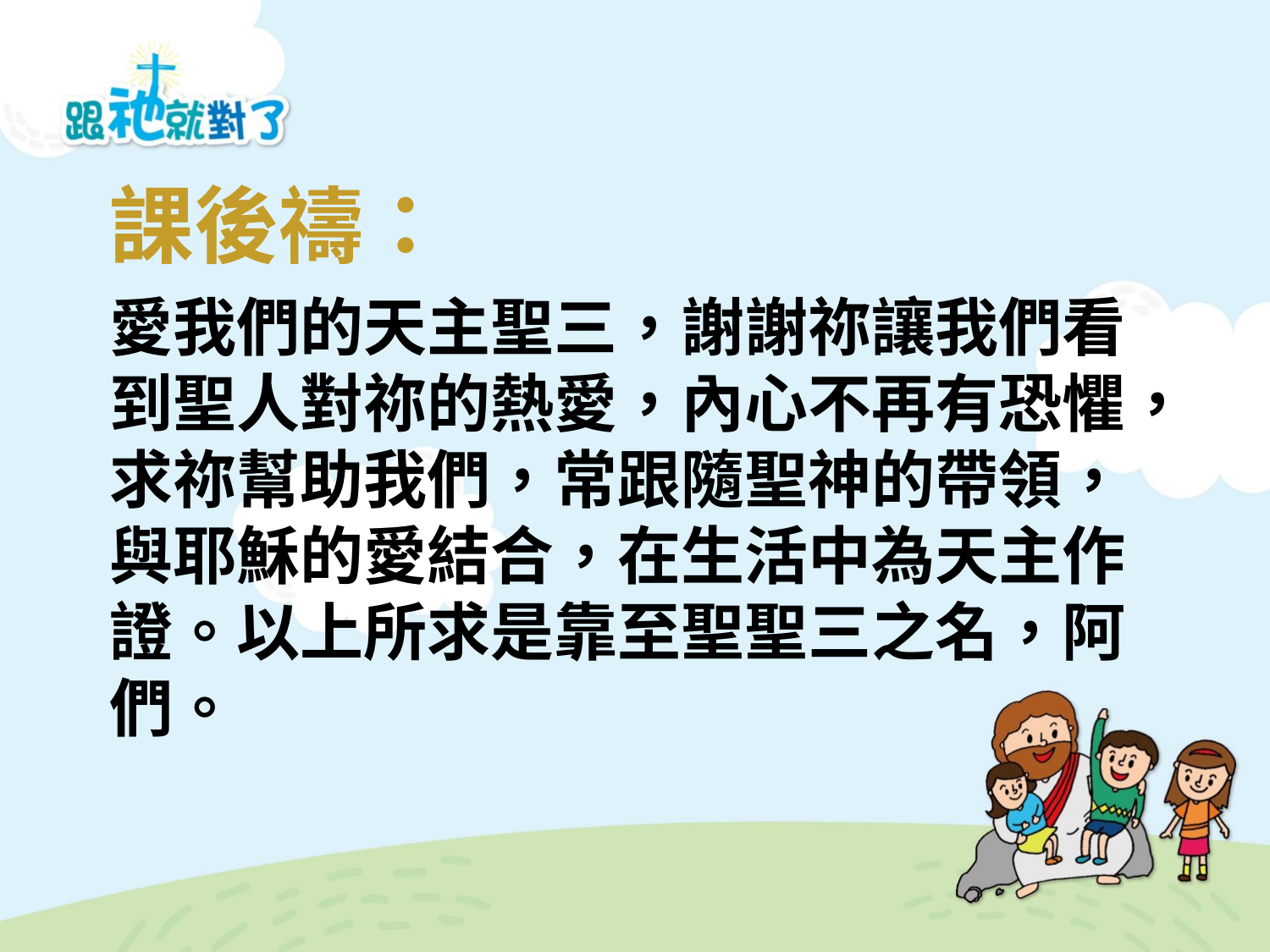

課後禱：
愛我們的天主聖三，謝謝祢讓我們看到聖人對祢的熱愛，內心不再有恐懼，求祢幫助我們，常跟隨聖神的帶領，與耶穌的愛結合，在生活中為天主作證。以上所求是靠至聖聖三之名，阿們。